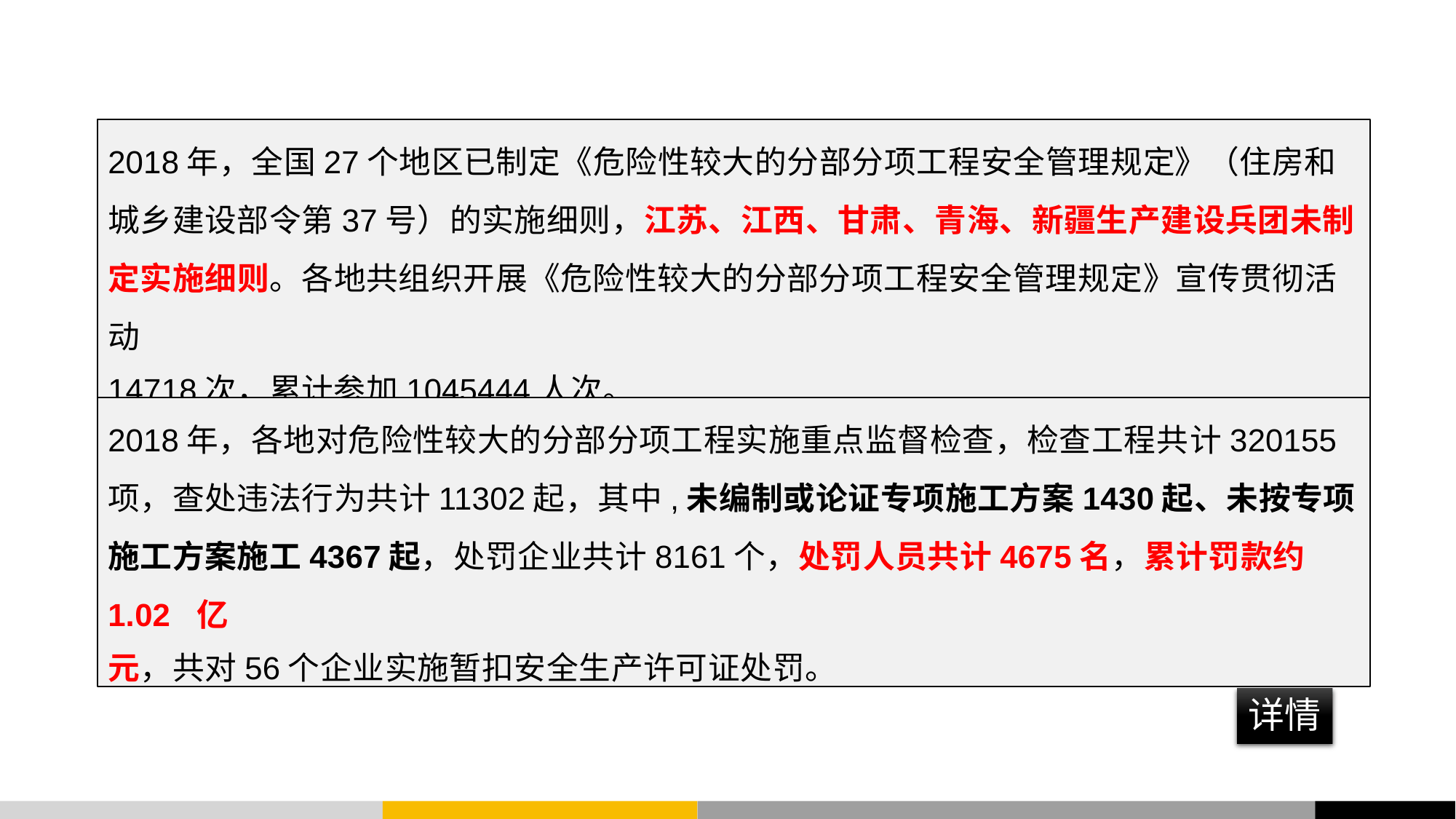

2018年，全国27个地区已制定《危险性较大的分部分项工程安全管理规定》（住房和 城乡建设部令第37号）的实施细则，江苏、江西、甘肃、青海、新疆生产建设兵团未制 定实施细则。各地共组织开展《危险性较大的分部分项工程安全管理规定》宣传贯彻活 动
14718次，累计参加1045444人次。
2018年，各地对危险性较大的分部分项工程实施重点监督检查，检查工程共计320155  项，查处违法行为共计11302起，其中,未编制或论证专项施工方案1430起、未按专项 施工方案施工4367起，处罚企业共计8161个，处罚人员共计4675名，累计罚款约1.02  亿
元，共对56个企业实施暂扣安全生产许可证处罚。

详情